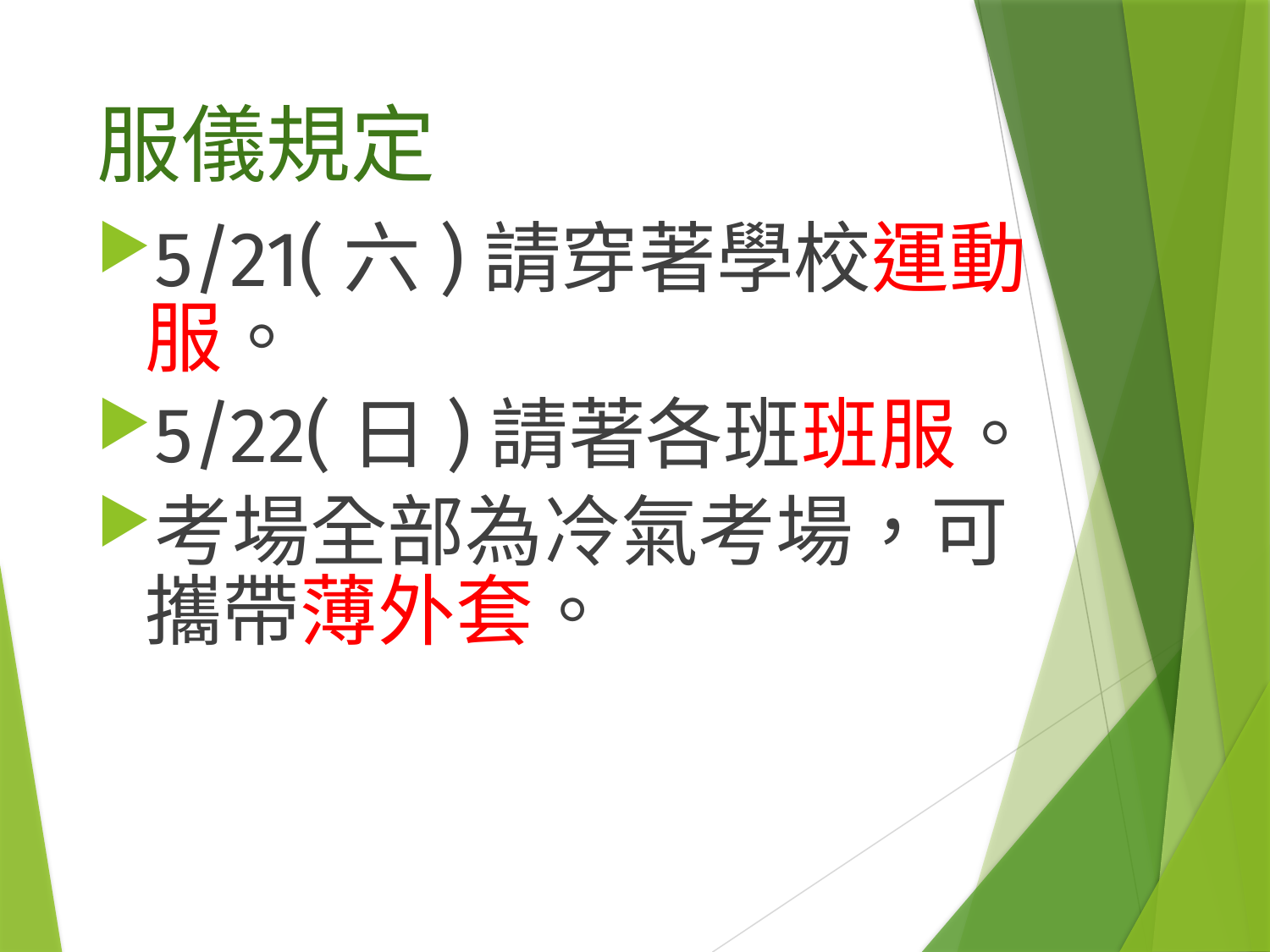

# 服儀規定
5/21(六)請穿著學校運動服。
5/22(日)請著各班班服。
考場全部為冷氣考場，可攜帶薄外套。